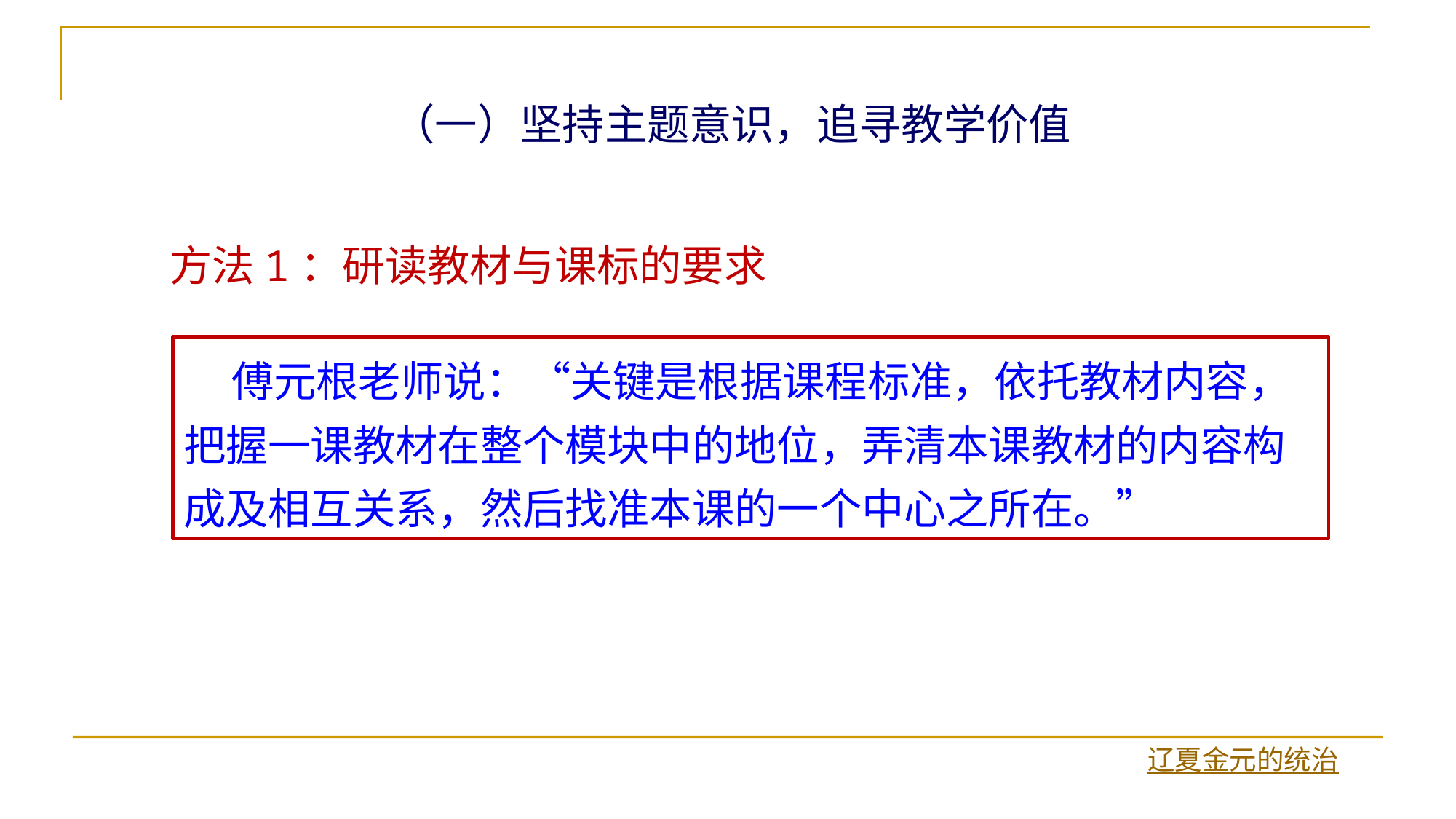

（一）坚持主题意识，追寻教学价值
 方法1：研读教材与课标的要求
    傅元根老师说：“关键是根据课程标准，依托教材内容，把握一课教材在整个模块中的地位，弄清本课教材的内容构成及相互关系，然后找准本课的一个中心之所在。”
辽夏金元的统治